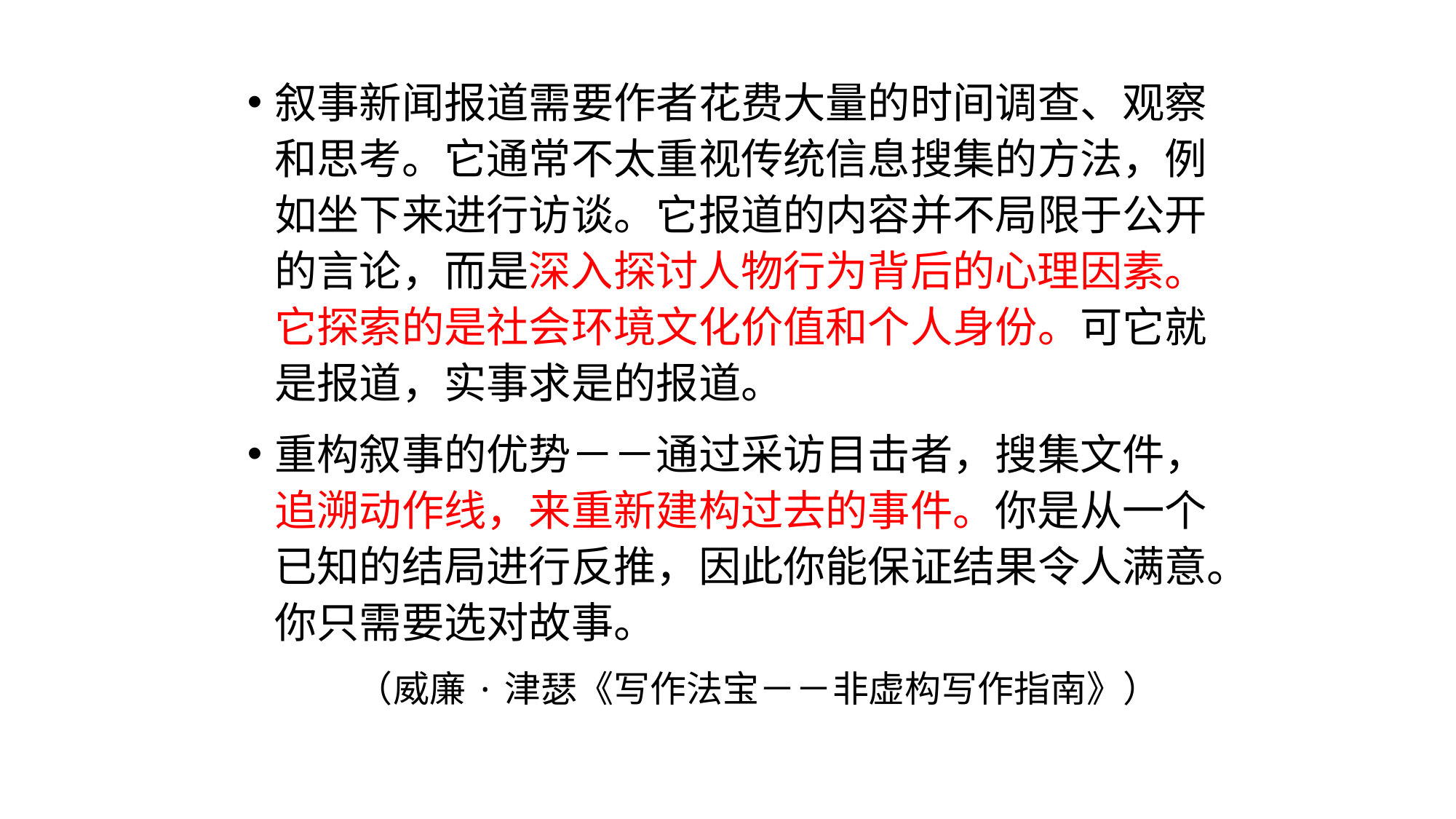

叙事新闻报道需要作者花费大量的时间调查、观察和思考。它通常不太重视传统信息搜集的方法，例如坐下来进行访谈。它报道的内容并不局限于公开的言论，而是深入探讨人物行为背后的心理因素。它探索的是社会环境文化价值和个人身份。可它就是报道，实事求是的报道。
重构叙事的优势－－通过采访目击者，搜集文件，追溯动作线，来重新建构过去的事件。你是从一个已知的结局进行反推，因此你能保证结果令人满意。你只需要选对故事。
　　　（威廉·津瑟《写作法宝－－非虚构写作指南》）